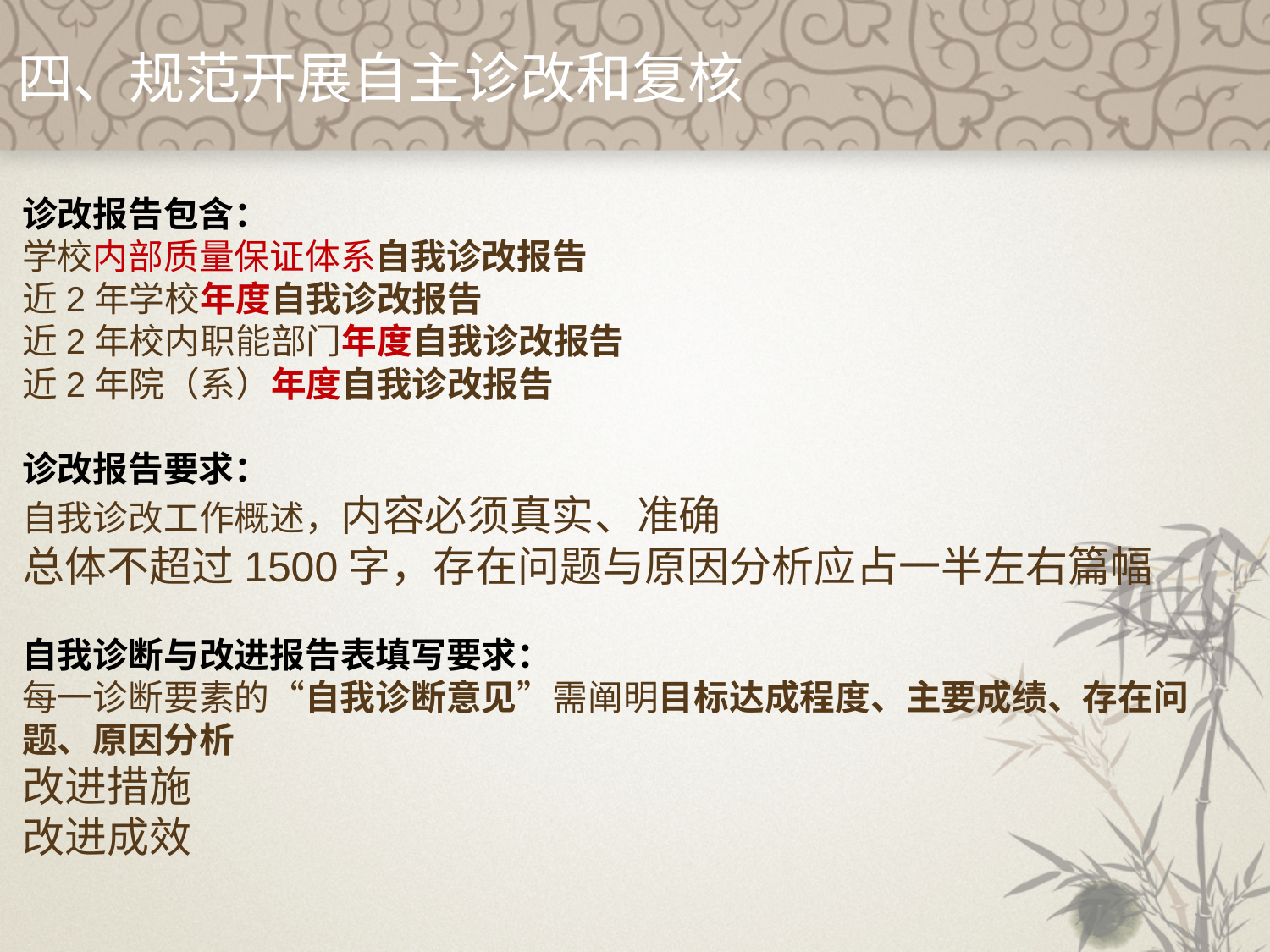

四、规范开展自主诊改和复核
诊改报告包含：
学校内部质量保证体系自我诊改报告
近2年学校年度自我诊改报告
近2年校内职能部门年度自我诊改报告
近2年院（系）年度自我诊改报告

诊改报告要求：
自我诊改工作概述，内容必须真实、准确
总体不超过1500字，存在问题与原因分析应占一半左右篇幅

自我诊断与改进报告表填写要求：
每一诊断要素的“自我诊断意见”需阐明目标达成程度、主要成绩、存在问题、原因分析
改进措施
改进成效